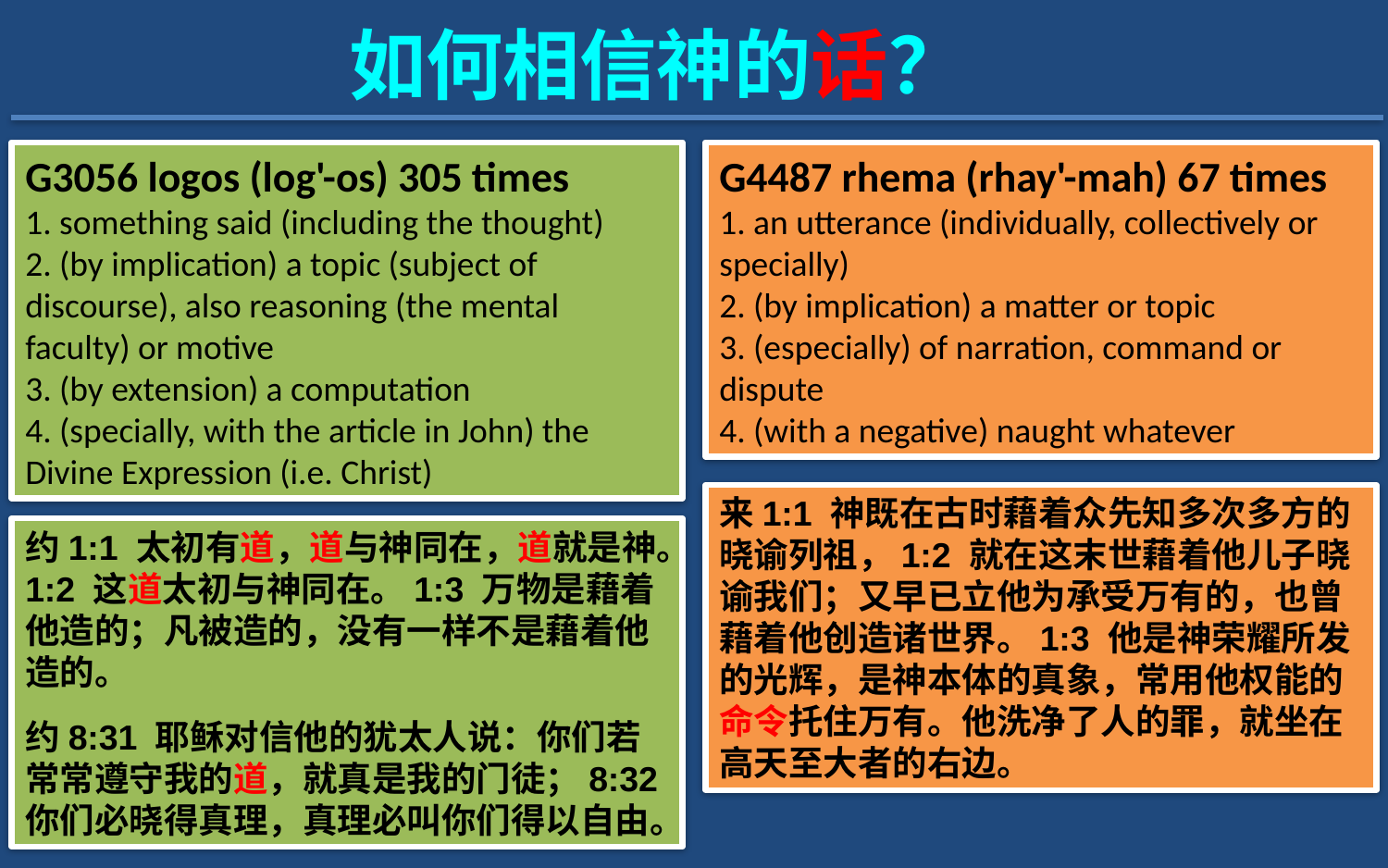

如何相信神的话？
G4487 rhema (rhay'-mah) 67 times
1. an utterance (individually, collectively or specially)
2. (by implication) a matter or topic
3. (especially) of narration, command or dispute
4. (with a negative) naught whatever
G3056 logos (log'-os) 305 times
1. something said (including the thought)
2. (by implication) a topic (subject of discourse), also reasoning (the mental faculty) or motive
3. (by extension) a computation
4. (specially, with the article in John) the Divine Expression (i.e. Christ)
来1:1 神既在古时藉着众先知多次多方的晓谕列祖，1:2 就在这末世藉着他儿子晓谕我们；又早已立他为承受万有的，也曾藉着他创造诸世界。1:3 他是神荣耀所发的光辉，是神本体的真象，常用他权能的命令托住万有。他洗净了人的罪，就坐在高天至大者的右边。
约1:1 太初有道，道与神同在，道就是神。1:2 这道太初与神同在。1:3 万物是藉着他造的；凡被造的，没有一样不是藉着他造的。
约8:31 耶稣对信他的犹太人说：你们若常常遵守我的道，就真是我的门徒；8:32 你们必晓得真理，真理必叫你们得以自由。